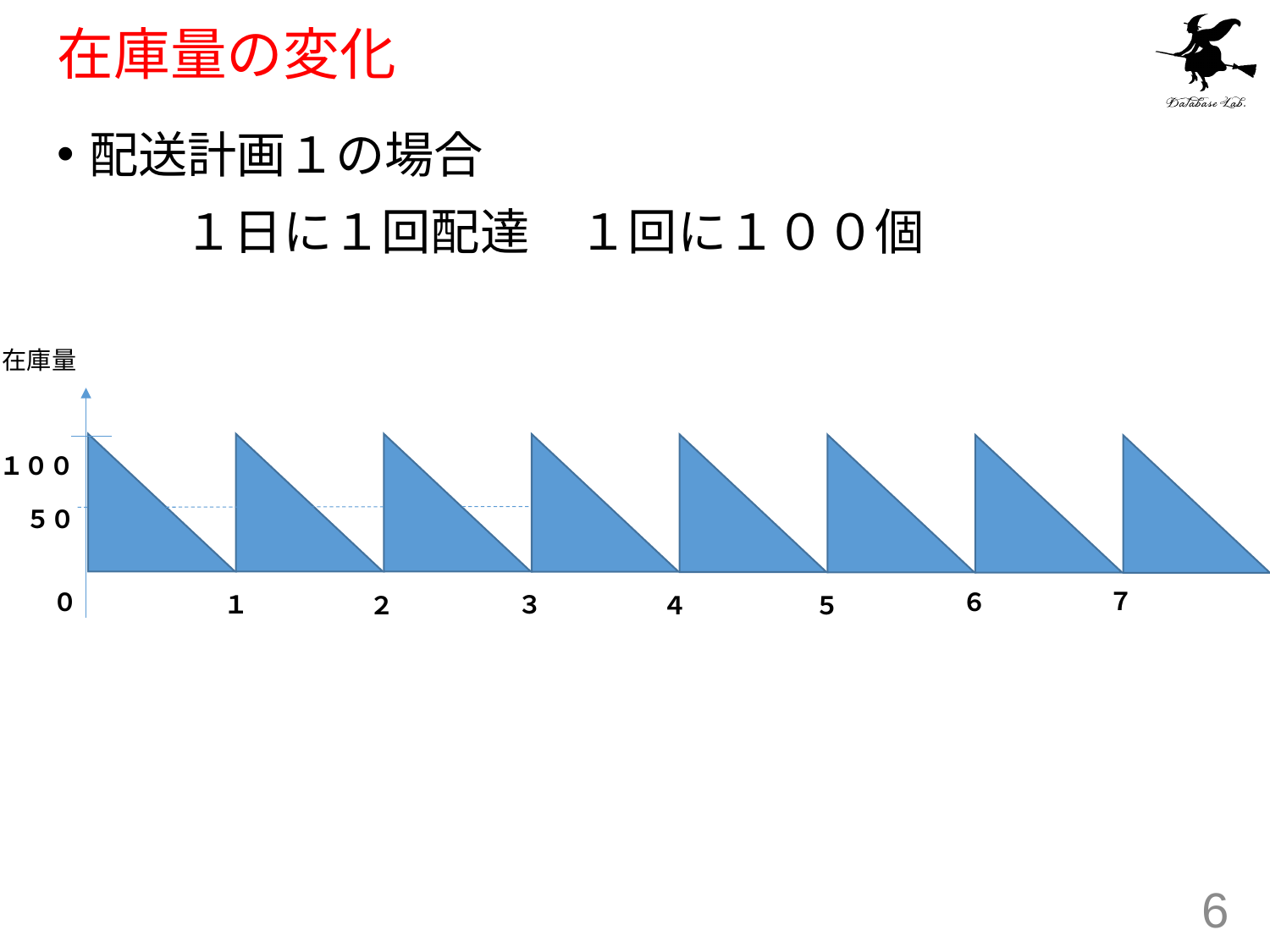

# 在庫量の変化
配送計画１の場合
	１日に１回配達　１回に１００個

在庫量

１００
５０
７
０
６
３
１
２
４
５
6